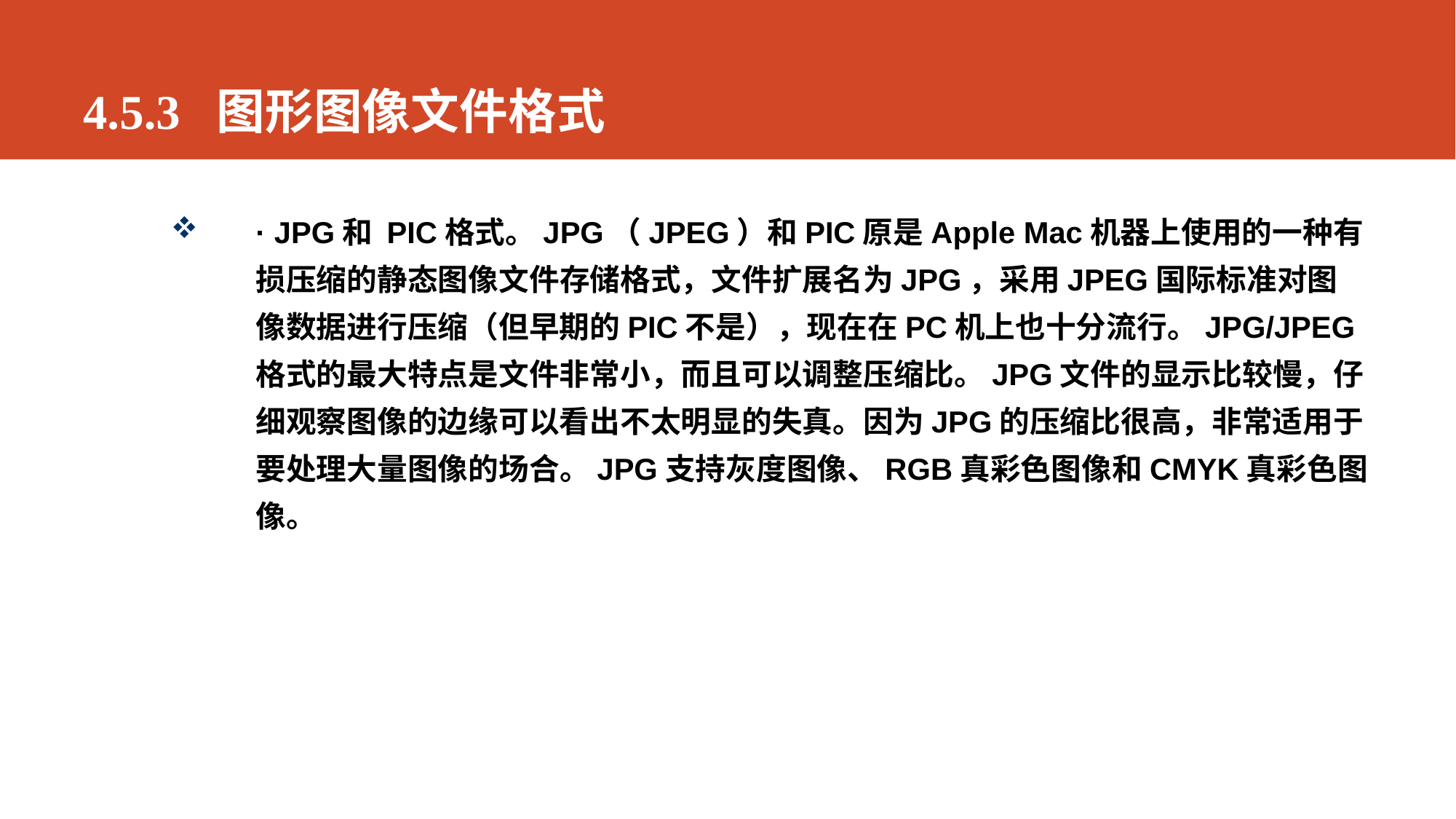

# 4.5.3  图形图像文件格式
· JPG和 PIC格式。JPG（JPEG）和PIC原是Apple Mac机器上使用的一种有损压缩的静态图像文件存储格式，文件扩展名为JPG，采用JPEG国际标准对图像数据进行压缩（但早期的PIC不是），现在在PC机上也十分流行。JPG/JPEG格式的最大特点是文件非常小，而且可以调整压缩比。JPG文件的显示比较慢，仔细观察图像的边缘可以看出不太明显的失真。因为JPG的压缩比很高，非常适用于要处理大量图像的场合。JPG支持灰度图像、RGB真彩色图像和CMYK真彩色图像。